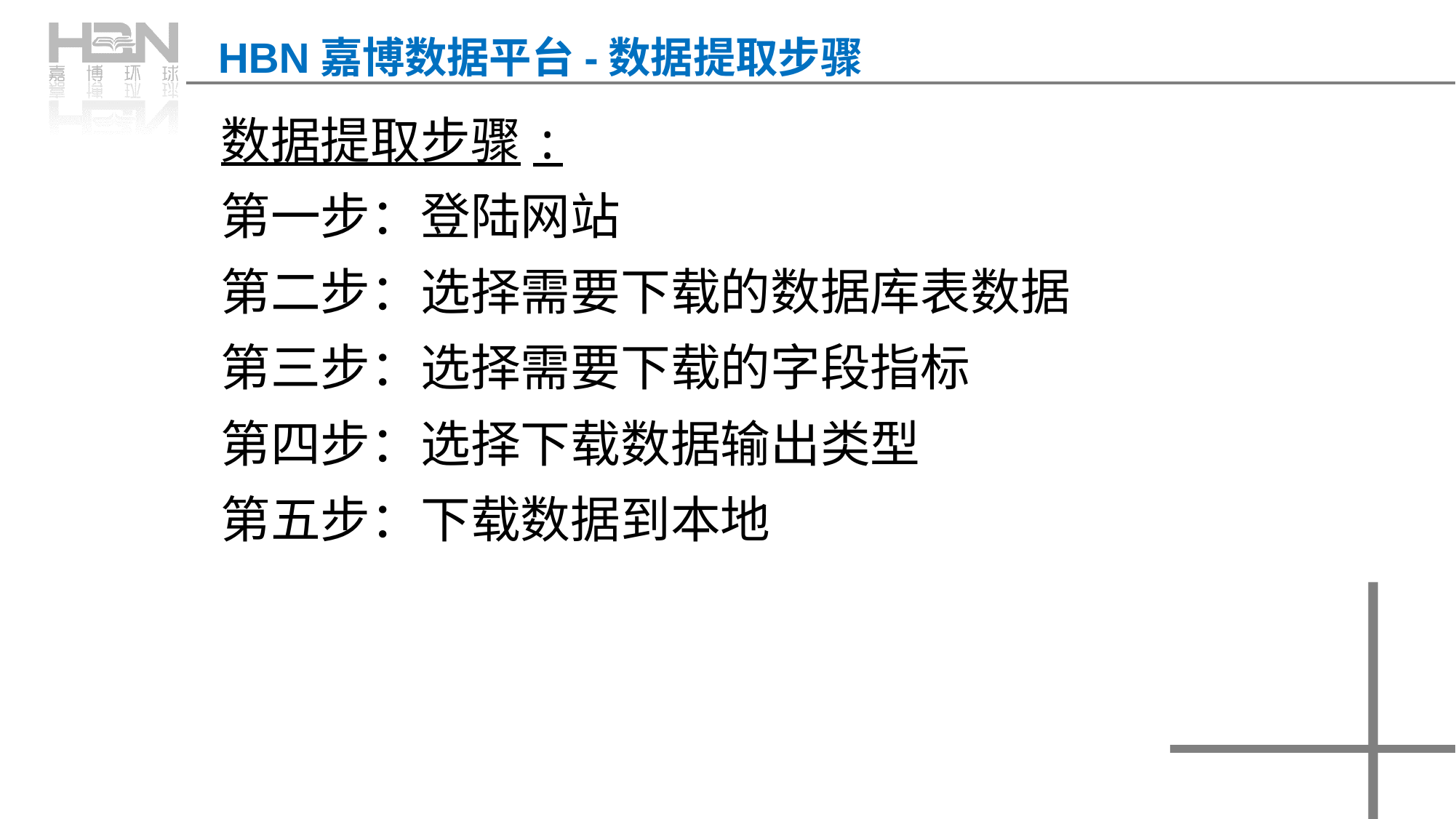

HBN嘉博数据平台-数据提取步骤
数据提取步骤:
第一步：登陆网站
第二步：选择需要下载的数据库表数据
第三步：选择需要下载的字段指标
第四步：选择下载数据输出类型
第五步：下载数据到本地
70%

39%